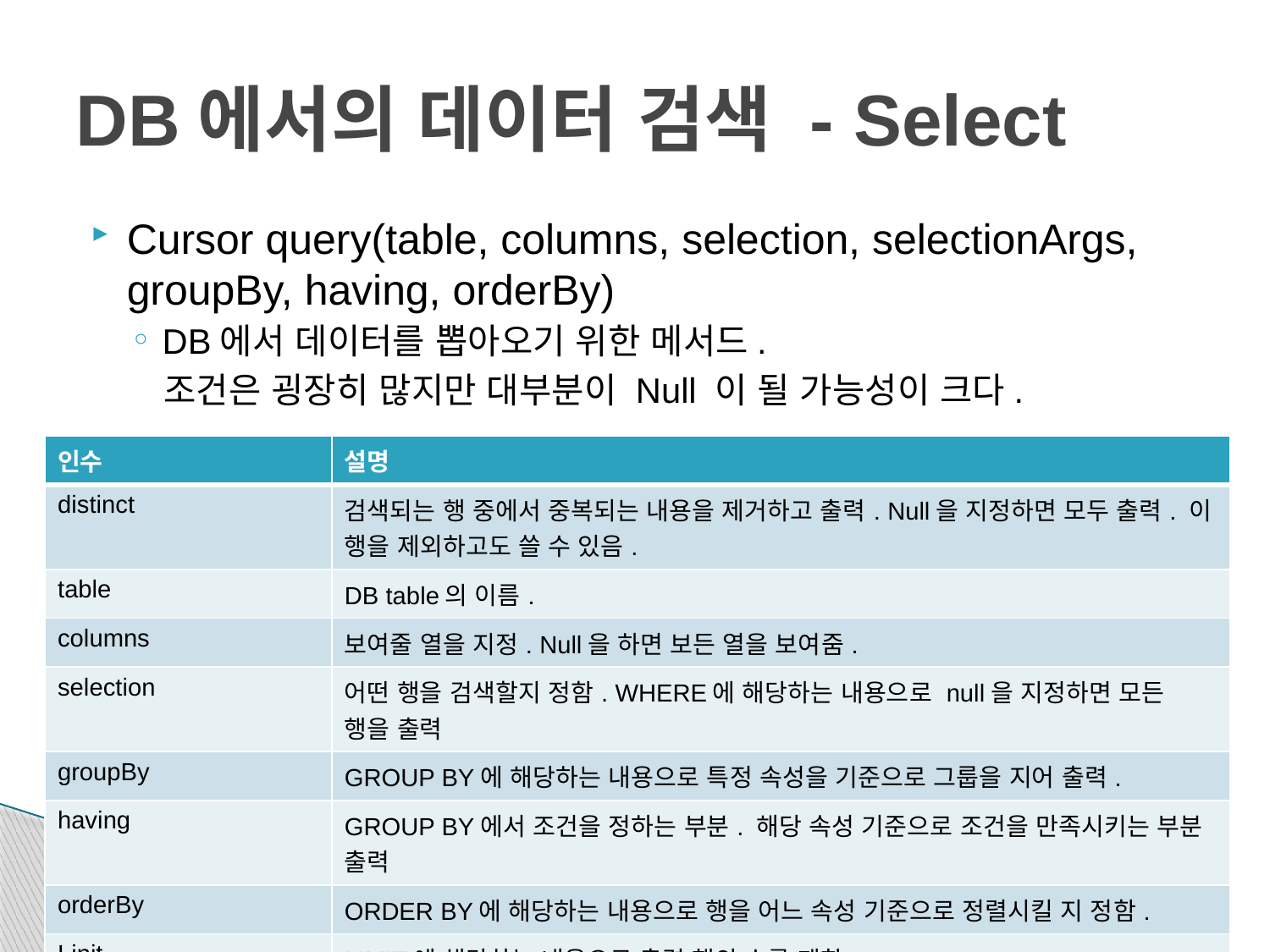

# DB에서의 데이터 검색 - Select
Cursor query(table, columns, selection, selectionArgs, groupBy, having, orderBy)
DB에서 데이터를 뽑아오기 위한 메서드.
조건은 굉장히 많지만 대부분이 Null 이 될 가능성이 크다.
| 인수 | 설명 |
| --- | --- |
| distinct | 검색되는 행 중에서 중복되는 내용을 제거하고 출력. Null을 지정하면 모두 출력. 이 행을 제외하고도 쓸 수 있음. |
| table | DB table의 이름. |
| columns | 보여줄 열을 지정. Null을 하면 보든 열을 보여줌. |
| selection | 어떤 행을 검색할지 정함. WHERE에 해당하는 내용으로 null을 지정하면 모든 행을 출력 |
| groupBy | GROUP BY에 해당하는 내용으로 특정 속성을 기준으로 그룹을 지어 출력. |
| having | GROUP BY에서 조건을 정하는 부분. 해당 속성 기준으로 조건을 만족시키는 부분 출력 |
| orderBy | ORDER BY에 해당하는 내용으로 행을 어느 속성 기준으로 정렬시킬 지 정함. |
| Linit | LIMIT에 해당하는 내용으로 출력 행의 수를 제한 |